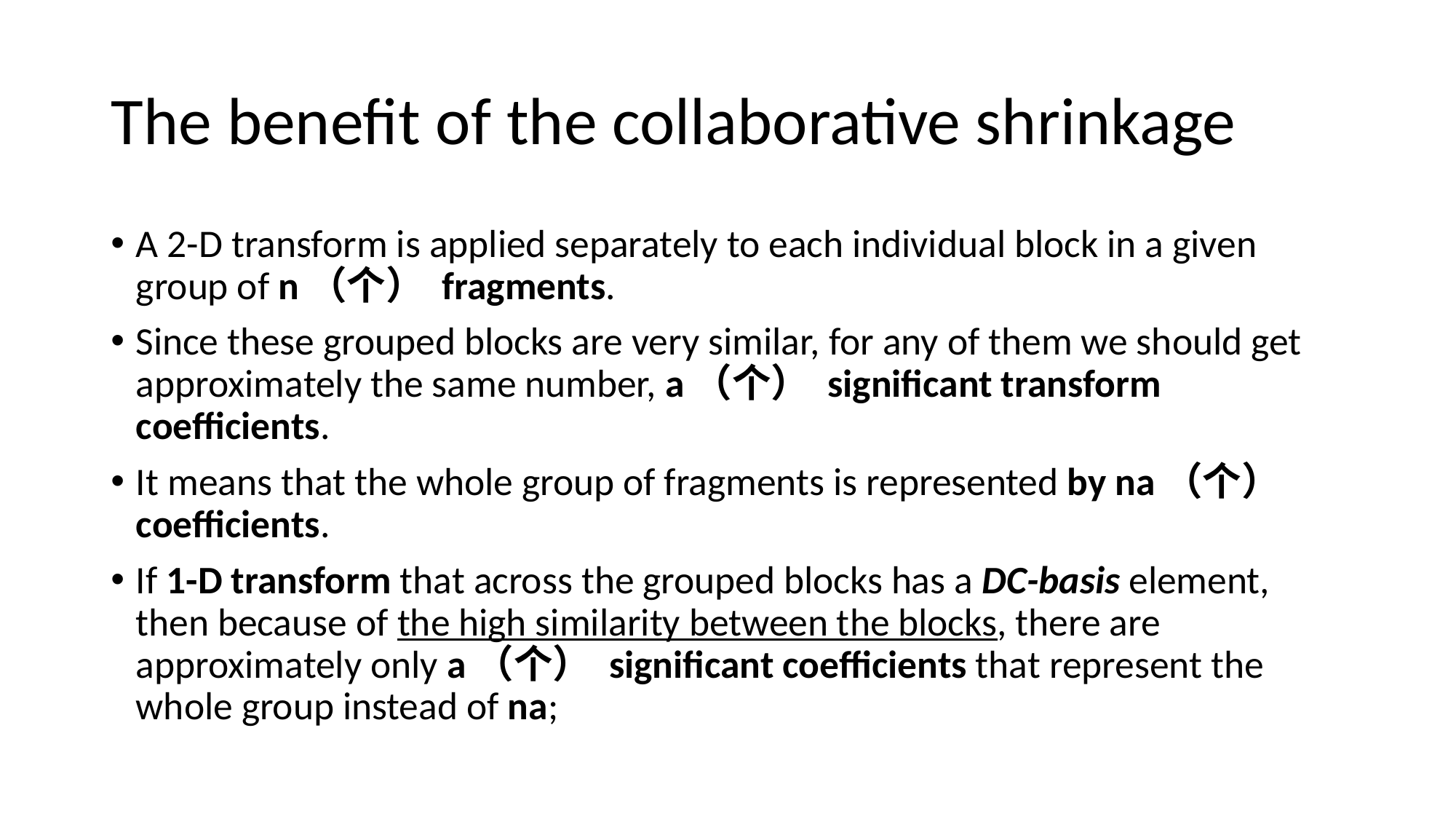

# The benefit of the collaborative shrinkage
A 2-D transform is applied separately to each individual block in a given group of n（个） fragments.
Since these grouped blocks are very similar, for any of them we should get approximately the same number, a（个） significant transform coefficients.
It means that the whole group of fragments is represented by na（个） coefficients.
If 1-D transform that across the grouped blocks has a DC-basis element, then because of the high similarity between the blocks, there are approximately only a（个） significant coefficients that represent the whole group instead of na;